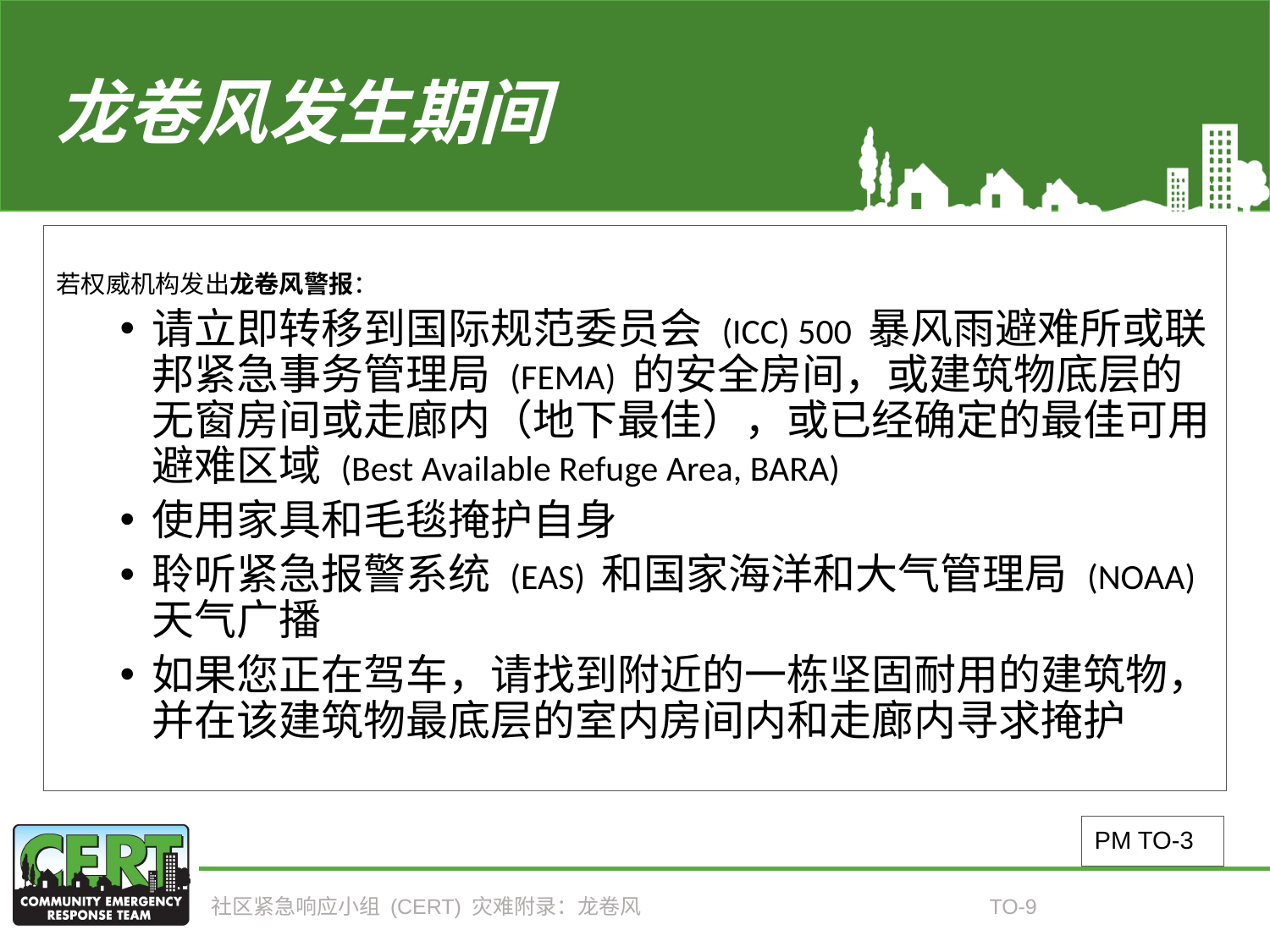

# 龙卷风发生期间
若权威机构发出龙卷风警报：
请立即转移到国际规范委员会 (ICC) 500 暴风雨避难所或联邦紧急事务管理局 (FEMA) 的安全房间，或建筑物底层的无窗房间或走廊内（地下最佳），或已经确定的最佳可用避难区域 (Best Available Refuge Area, BARA)
使用家具和毛毯掩护自身
聆听紧急报警系统 (EAS) 和国家海洋和大气管理局 (NOAA) 天气广播
如果您正在驾车，请找到附近的一栋坚固耐用的建筑物，并在该建筑物最底层的室内房间内和走廊内寻求掩护
PM TO-3
社区紧急响应小组 (CERT) 灾难附录：龙卷风
TO-9